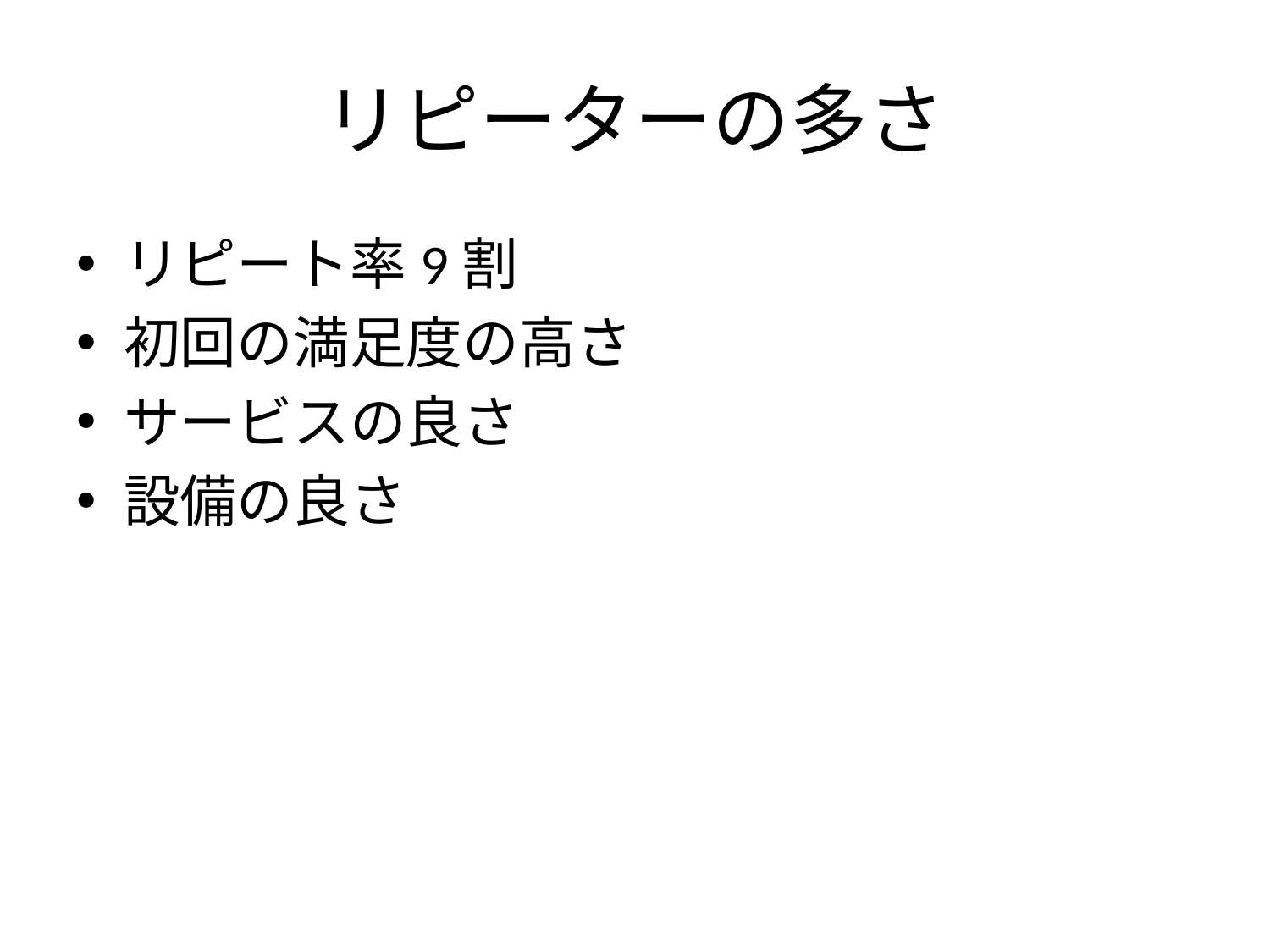

# リピーターの多さ
リピート率9割
初回の満足度の高さ
サービスの良さ
設備の良さ